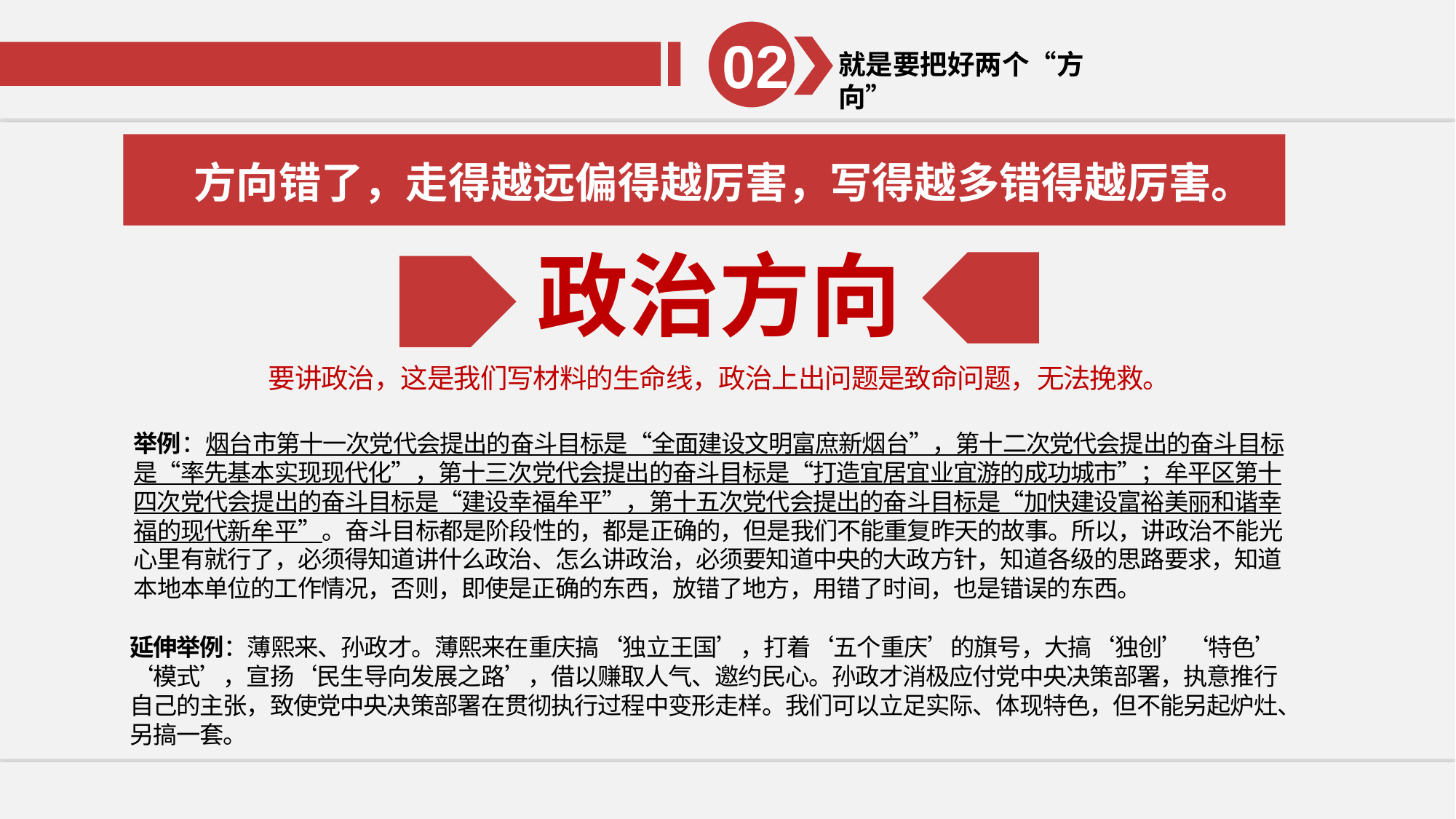

02

就是要把好两个“方向”

02

就是要把好两个“方向”

方向错了，走得越远偏得越厉害，写得越多错得越厉害。
政治方向

要讲政治，这是我们写材料的生命线，政治上出问题是致命问题，无法挽救。
举例：烟台市第十一次党代会提出的奋斗目标是“全面建设文明富庶新烟台”，第十二次党代会提出的奋斗目标是“率先基本实现现代化”，第十三次党代会提出的奋斗目标是“打造宜居宜业宜游的成功城市”；牟平区第十四次党代会提出的奋斗目标是“建设幸福牟平”，第十五次党代会提出的奋斗目标是“加快建设富裕美丽和谐幸福的现代新牟平”。奋斗目标都是阶段性的，都是正确的，但是我们不能重复昨天的故事。所以，讲政治不能光心里有就行了，必须得知道讲什么政治、怎么讲政治，必须要知道中央的大政方针，知道各级的思路要求，知道本地本单位的工作情况，否则，即使是正确的东西，放错了地方，用错了时间，也是错误的东西。
延伸举例：薄熙来、孙政才。薄熙来在重庆搞‘独立王国’，打着‘五个重庆’的旗号，大搞‘独创’‘特色’‘模式’，宣扬‘民生导向发展之路’，借以赚取人气、邀约民心。孙政才消极应付党中央决策部署，执意推行自己的主张，致使党中央决策部署在贯彻执行过程中变形走样。我们可以立足实际、体现特色，但不能另起炉灶、另搞一套。